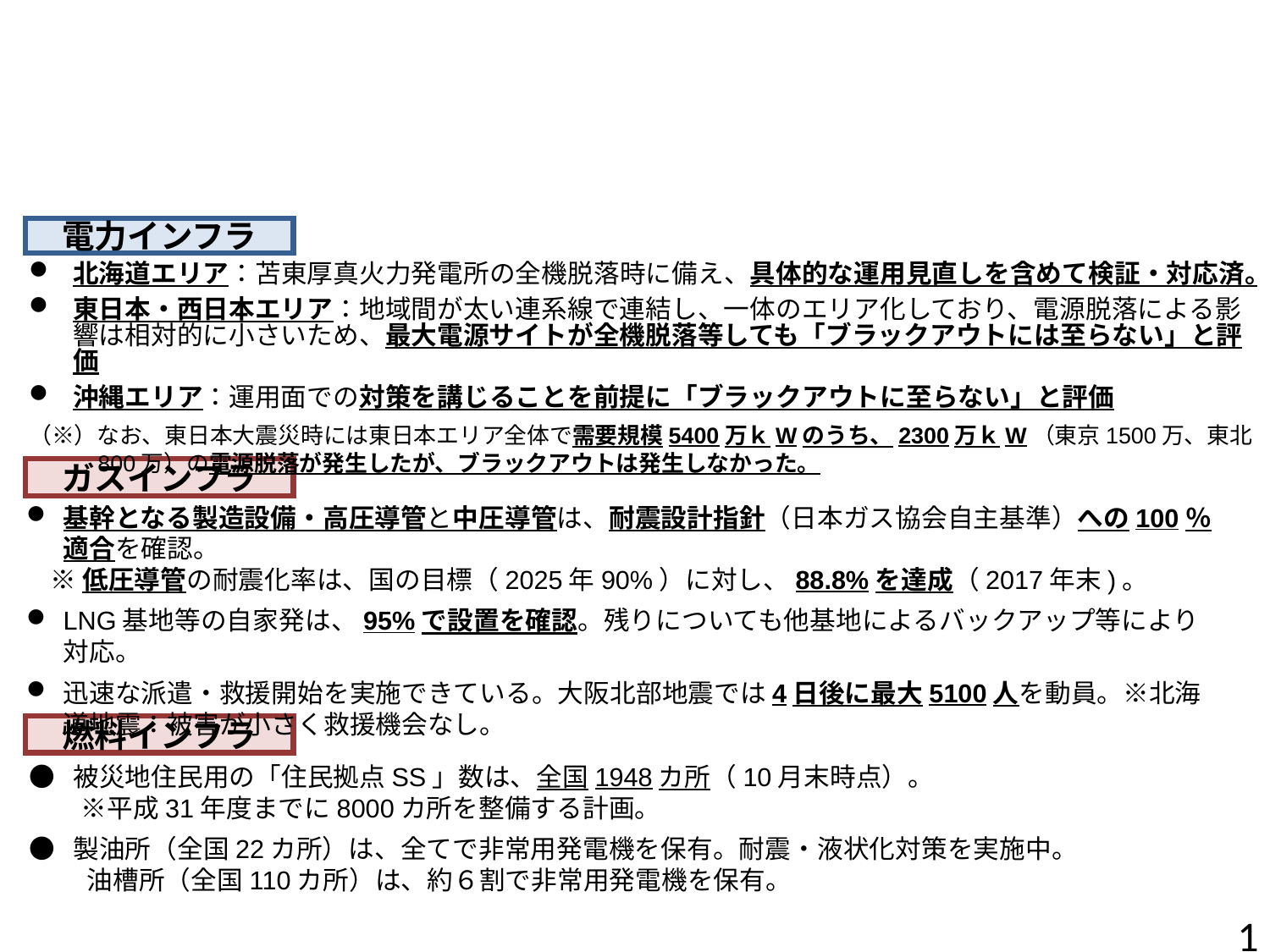

電力インフラ
北海道エリア：苫東厚真火力発電所の全機脱落時に備え、具体的な運用見直しを含めて検証・対応済。
東日本・西日本エリア：地域間が太い連系線で連結し、一体のエリア化しており、電源脱落による影響は相対的に小さいため、最大電源サイトが全機脱落等しても「ブラックアウトには至らない」と評価
沖縄エリア：運用面での対策を講じることを前提に「ブラックアウトに至らない」と評価
（※）なお、東日本大震災時には東日本エリア全体で需要規模5400万ｋWのうち、2300万ｋW（東京1500万、東北800万）の電源脱落が発生したが、ブラックアウトは発生しなかった。
ガスインフラ
基幹となる製造設備・高圧導管と中圧導管は、耐震設計指針（日本ガス協会自主基準）への100％ 適合を確認。
    ※低圧導管の耐震化率は、国の目標（2025年90%）に対し、88.8%を達成（2017年末)。
LNG基地等の自家発は、95%で設置を確認。残りについても他基地によるバックアップ等により対応。
迅速な派遣・救援開始を実施できている。大阪北部地震では4日後に最大5100人を動員。※北海道地震：被害が小さく救援機会なし。
燃料インフラ
●  被災地住民用の「住民拠点SS」数は、全国1948カ所（10月末時点）。
　　※平成31年度までに8000カ所を整備する計画。
●  製油所（全国22カ所）は、全てで非常用発電機を保有。耐震・液状化対策を実施中。
　　 油槽所（全国110カ所）は、約６割で非常用発電機を保有。
1